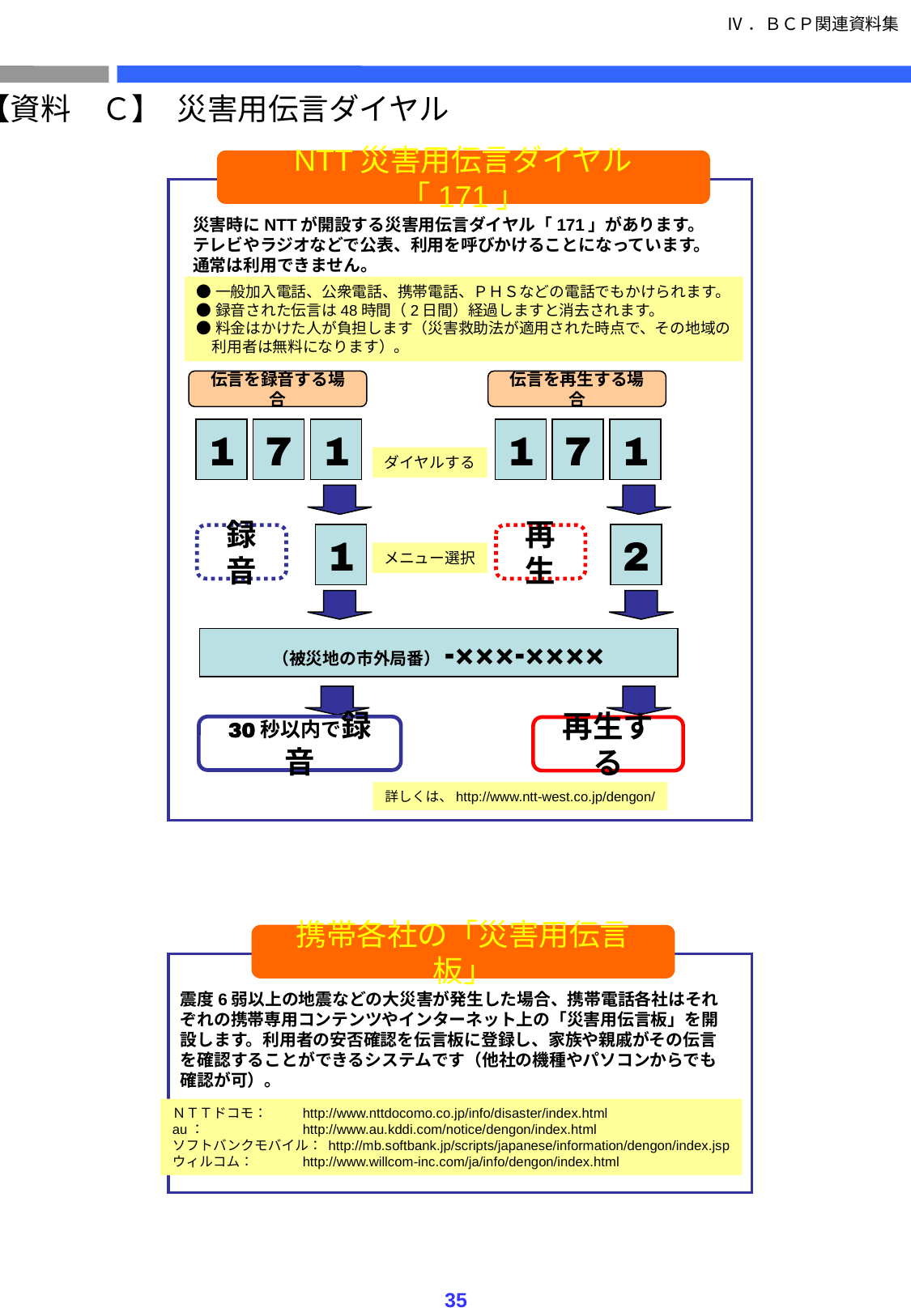

Ⅳ．ＢＣＰ関連資料集
【資料　Ｃ】
災害用伝言ダイヤル
NTT災害用伝言ダイヤル「171」

災害時にNTTが開設する災害用伝言ダイヤル「171」があります。
テレビやラジオなどで公表、利用を呼びかけることになっています。
通常は利用できません。
●一般加入電話、公衆電話、携帯電話、ＰＨＳなどの電話でもかけられます。
●録音された伝言は48時間（2日間）経過しますと消去されます。
●料金はかけた人が負担します（災害救助法が適用された時点で、その地域の
　利用者は無料になります）。
伝言を録音する場合
伝言を再生する場合
1
7
1
1
7
1
ダイヤルする

録音
1
再生
2
メニュー選択

（被災地の市外局番）-×××-××××

30秒以内で録音
再生する
詳しくは、http://www.ntt-west.co.jp/dengon/
携帯各社の「災害用伝言板」

震度6弱以上の地震などの大災害が発生した場合、携帯電話各社はそれぞれの携帯専用コンテンツやインターネット上の「災害用伝言板」を開設します。利用者の安否確認を伝言板に登録し、家族や親戚がその伝言を確認することができるシステムです（他社の機種やパソコンからでも確認が可）。
ＮＴＴドコモ：	 http://www.nttdocomo.co.jp/info/disaster/index.html
au：	 http://www.au.kddi.com/notice/dengon/index.html
ソフトバンクモバイル： http://mb.softbank.jp/scripts/japanese/information/dengon/index.jsp
ウィルコム：	 http://www.willcom-inc.com/ja/info/dengon/index.html
35